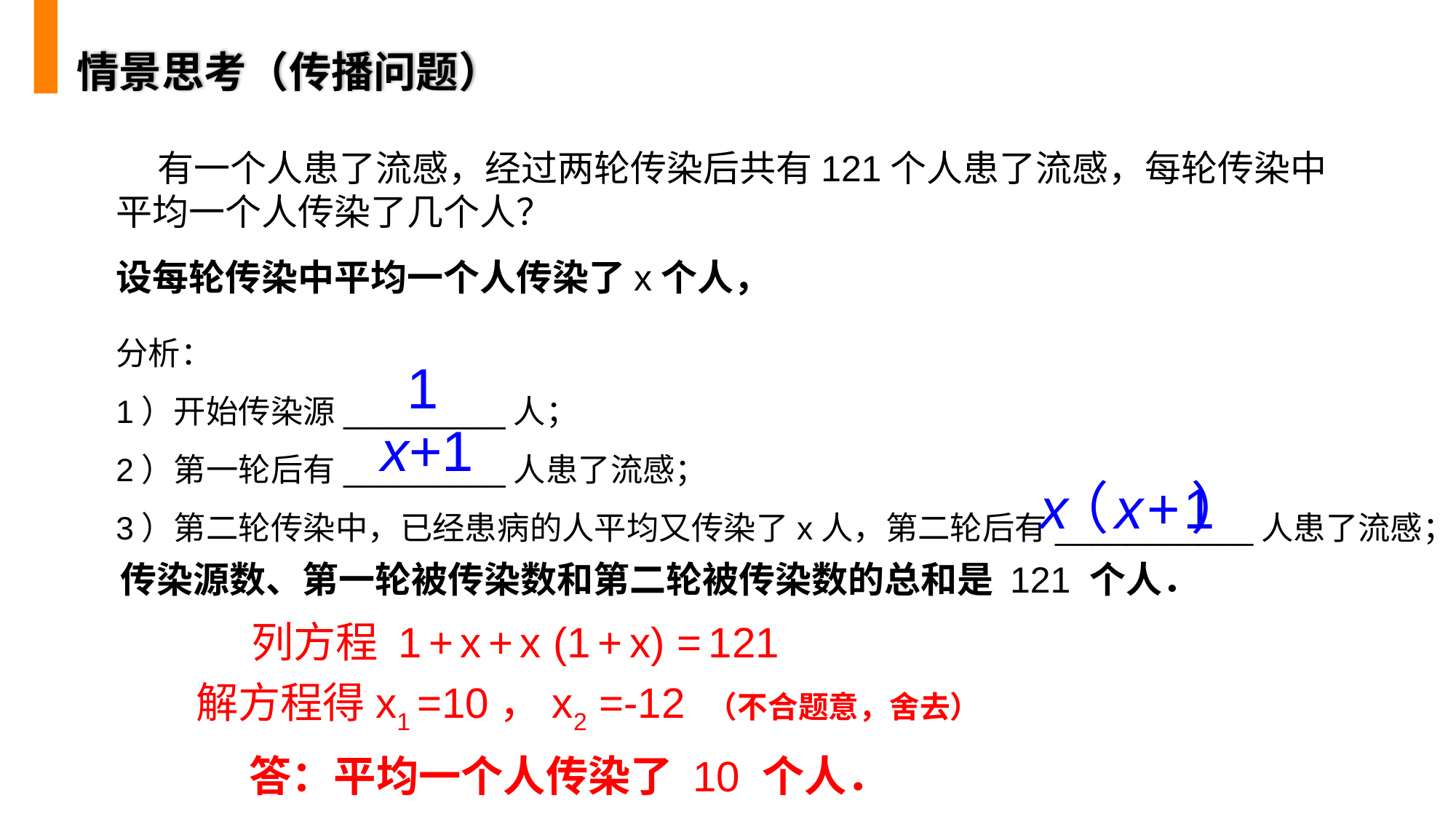

情景思考（传播问题）
    有一个人患了流感，经过两轮传染后共有121个人患了流感，每轮传染中平均一个人传染了几个人？
设每轮传染中平均一个人传染了x个人，
分析：
1）开始传染源_________人；
2）第一轮后有_________人患了流感；
3）第二轮传染中，已经患病的人平均又传染了x人，第二轮后有___________人患了流感；

1
x+1
x   x + 1
（　  ）
传染源数、第一轮被传染数和第二轮被传染数的总和是 121 个人．
列方程 1 + x + x (1 + x) = 121
解方程得x1 =10，x2 =-12 （不合题意，舍去）
　　答：平均一个人传染了 10 个人．